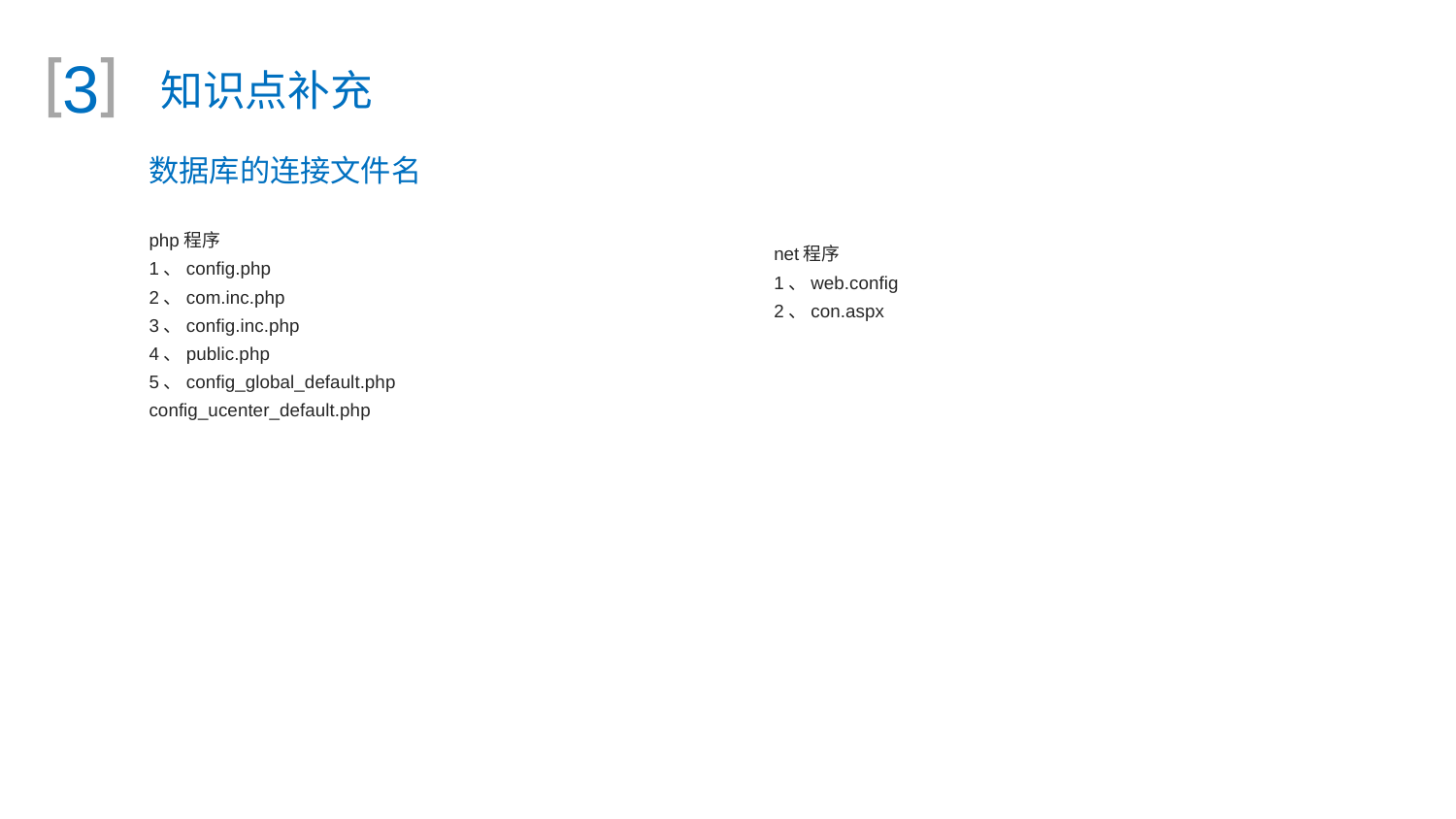

3
知识点补充

数据库的连接文件名
php程序
1、config.php
2、com.inc.php
3、config.inc.php
4、public.php
5、config_global_default.php
config_ucenter_default.php
net程序
1、web.config
2、con.aspx